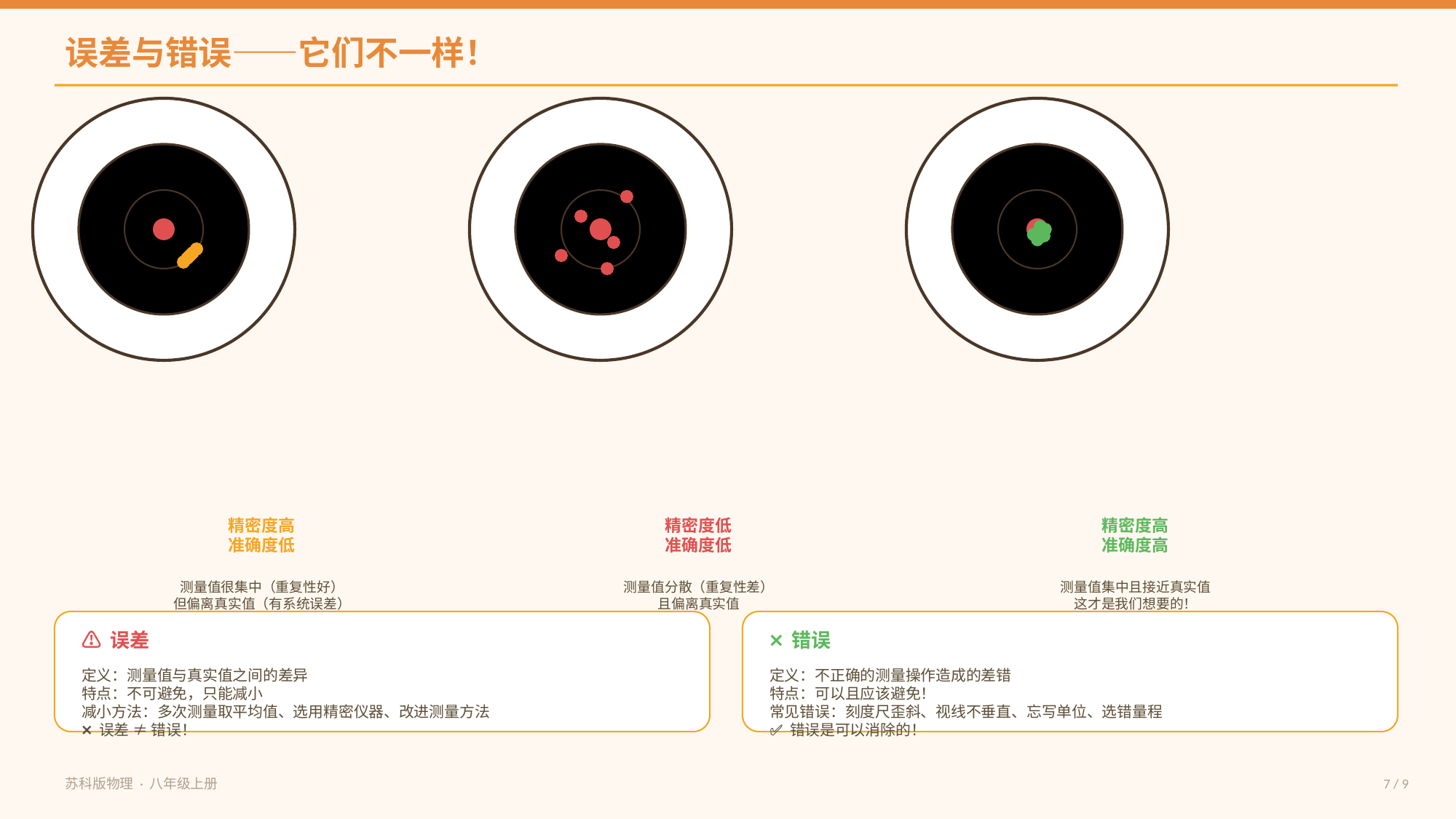

误差与错误——它们不一样！

精密度高
准确度低
精密度低
准确度低
精密度高
准确度高
测量值很集中（重复性好）
但偏离真实值（有系统误差）
测量值分散（重复性差）
且偏离真实值
测量值集中且接近真实值
这才是我们想要的！

⚠️ 误差
❌ 错误
定义：测量值与真实值之间的差异
特点：不可避免，只能减小
减小方法：多次测量取平均值、选用精密仪器、改进测量方法
❌ 误差 ≠ 错误！
定义：不正确的测量操作造成的差错
特点：可以且应该避免！
常见错误：刻度尺歪斜、视线不垂直、忘写单位、选错量程
✅ 错误是可以消除的！
苏科版物理 · 八年级上册
7 / 9